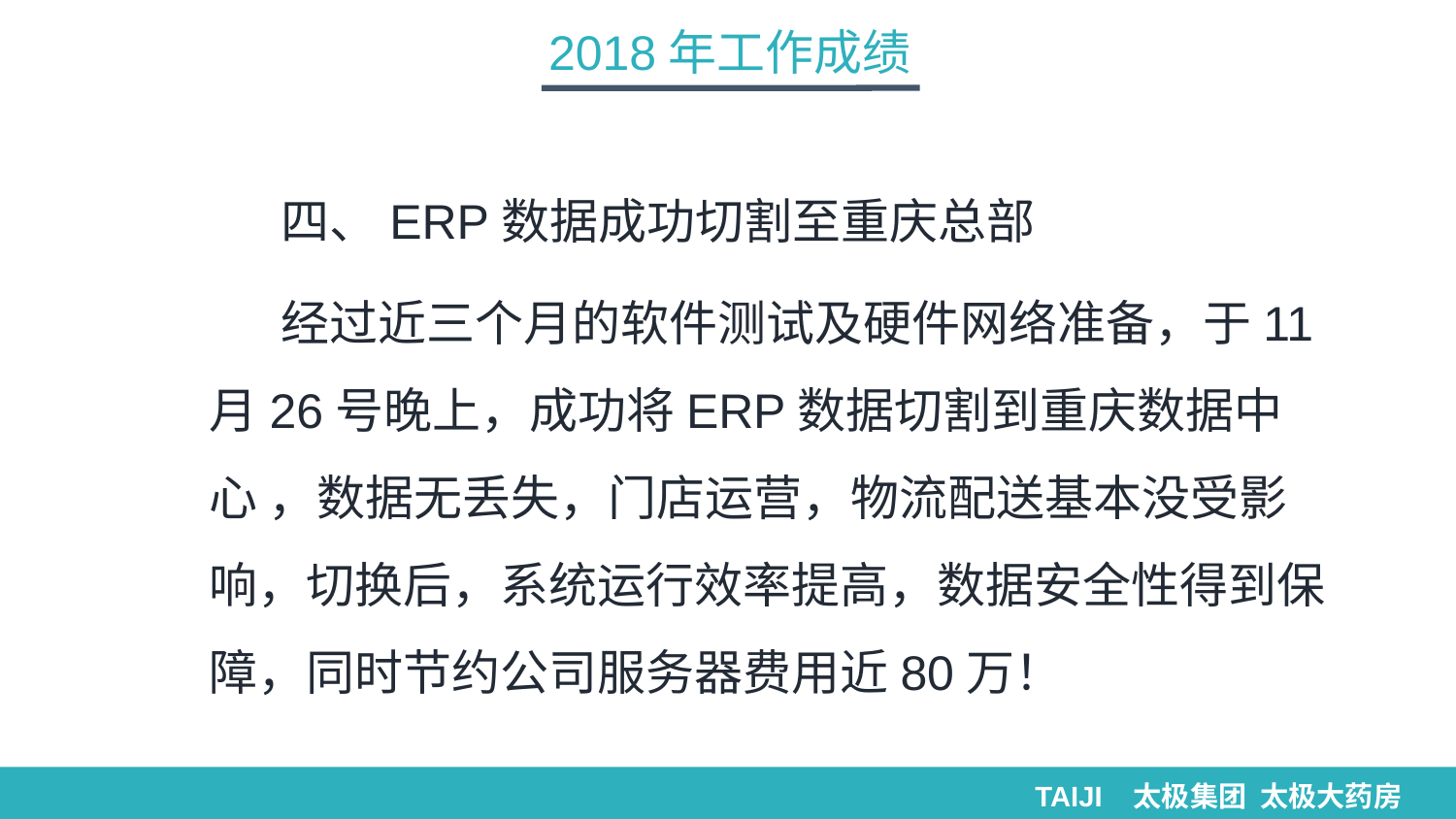

2018年工作成绩
四、ERP数据成功切割至重庆总部
经过近三个月的软件测试及硬件网络准备，于11月26号晚上，成功将ERP数据切割到重庆数据中心 ，数据无丢失，门店运营，物流配送基本没受影响，切换后，系统运行效率提高，数据安全性得到保障，同时节约公司服务器费用近80万！

TAIJI   太极集团  太极大药房